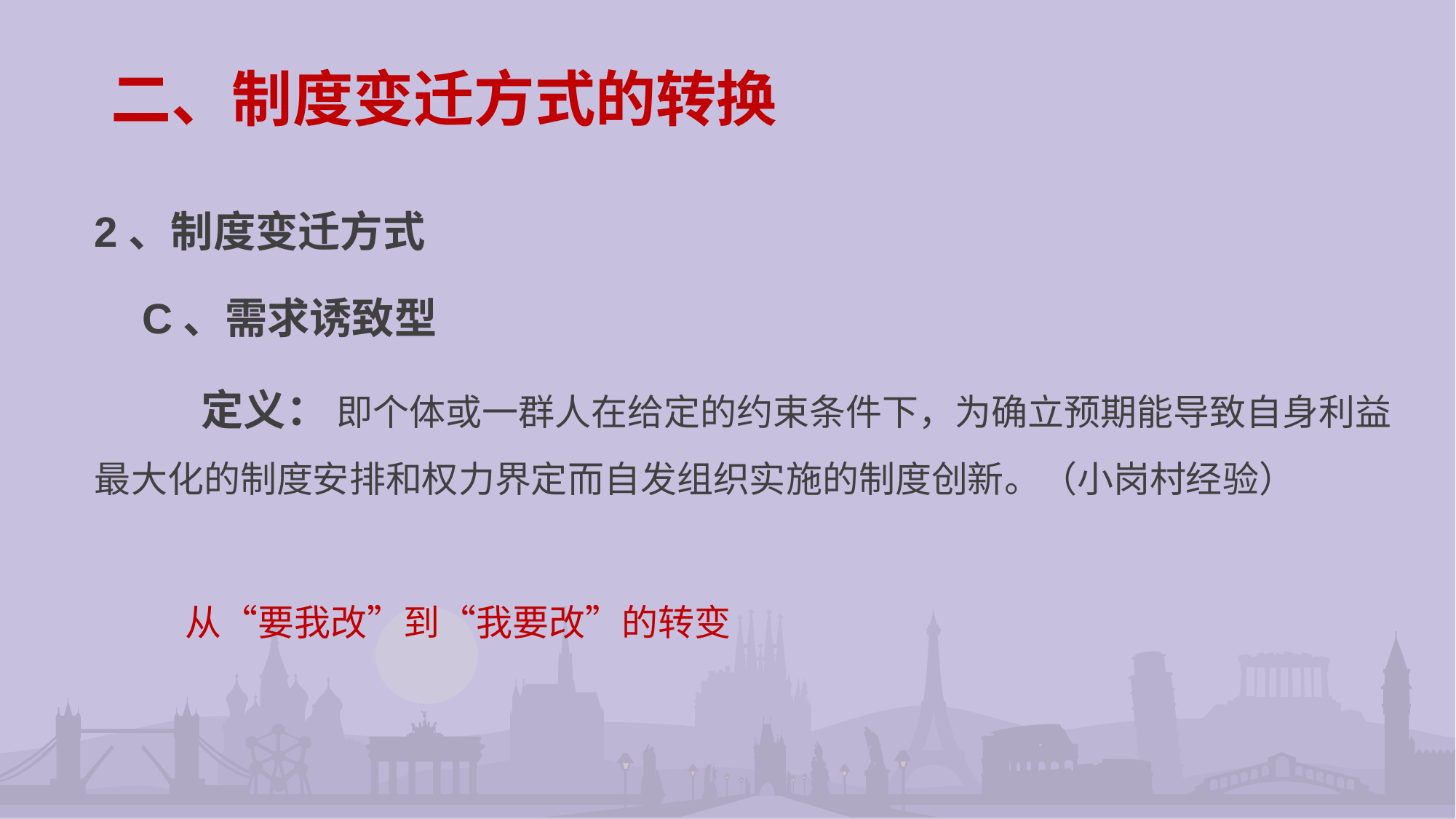

# 二、制度变迁方式的转换
2、制度变迁方式
    C、需求诱致型
          定义： 即个体或一群人在给定的约束条件下，为确立预期能导致自身利益最大化的制度安排和权力界定而自发组织实施的制度创新。（小岗村经验）

          从“要我改”到“我要改”的转变